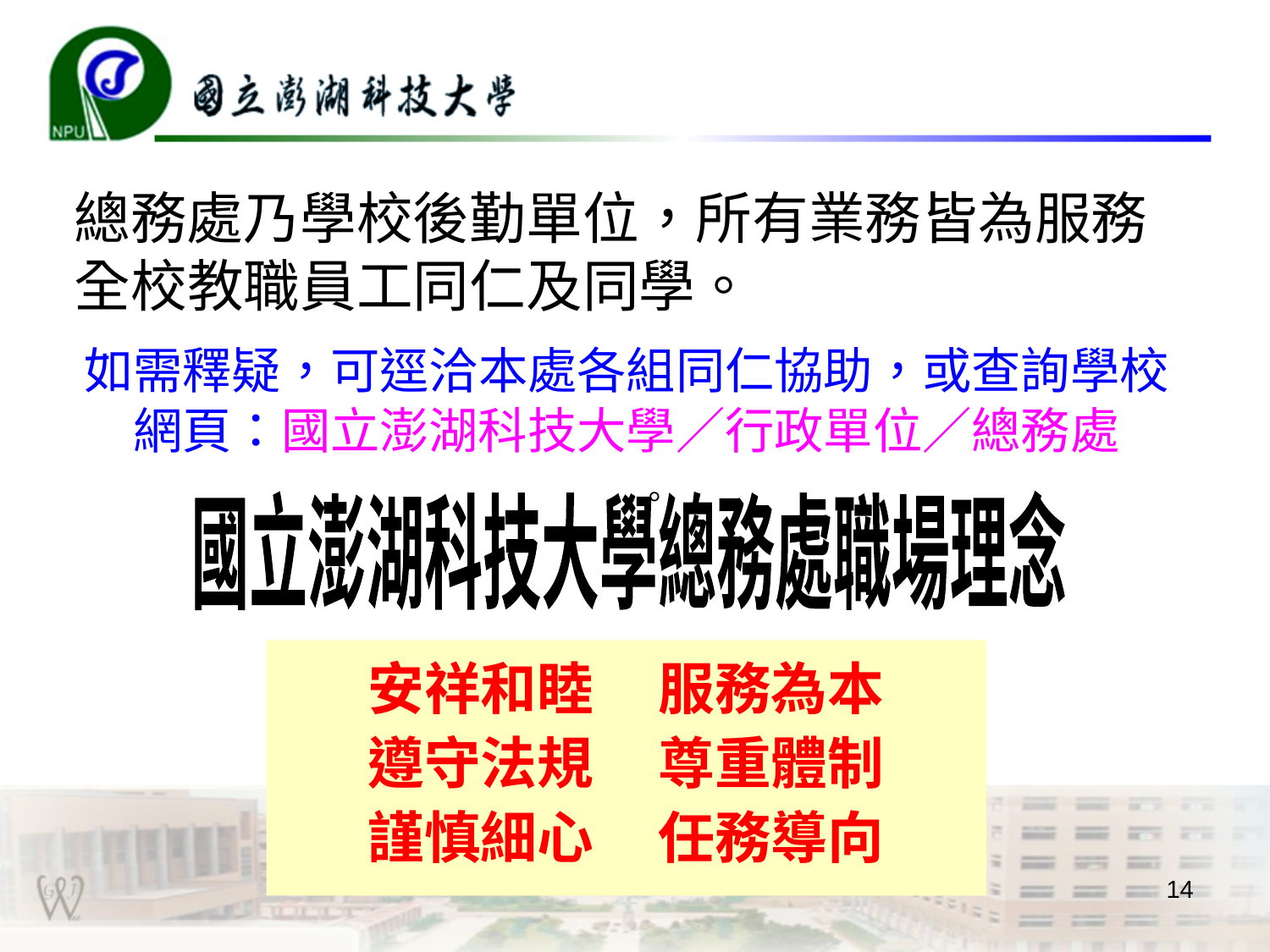

總務處乃學校後勤單位，所有業務皆為服務全校教職員工同仁及同學。
如需釋疑，可逕洽本處各組同仁協助，或查詢學校網頁：國立澎湖科技大學∕行政單位∕總務處
。
國立澎湖科技大學總務處職場理念
安祥和睦     服務為本
遵守法規     尊重體制
謹慎細心     任務導向
14